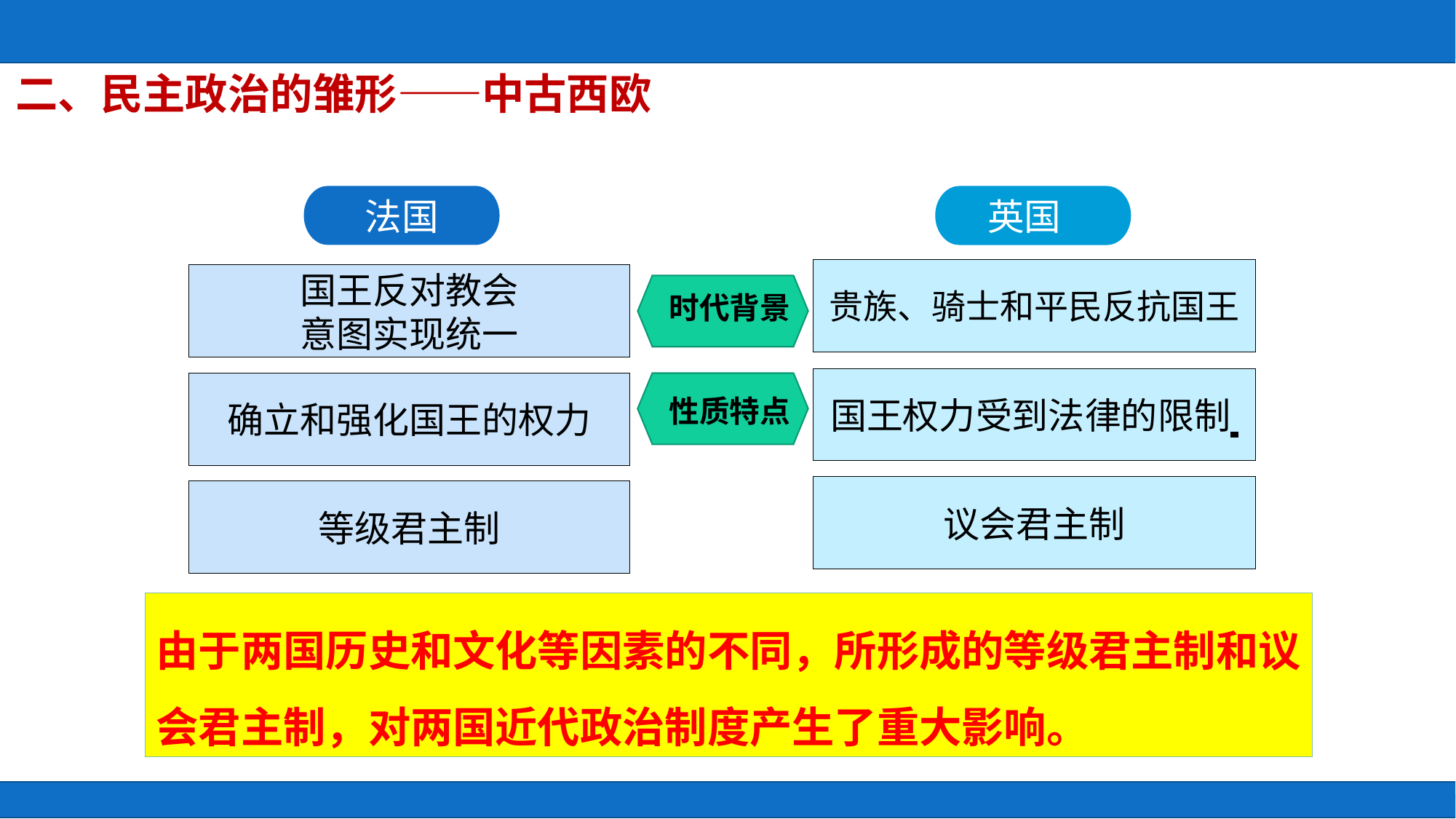

二、民主政治的雏形——中古西欧

英国
法国

贵族、骑士和平民反抗国王
国王反对教会
意图实现统一
时代背景

国王权力受到法律的限制
确立和强化国王的权力
性质特点
议会君主制
等级君主制
由于两国历史和文化等因素的不同，所形成的等级君主制和议会君主制，对两国近代政治制度产生了重大影响。